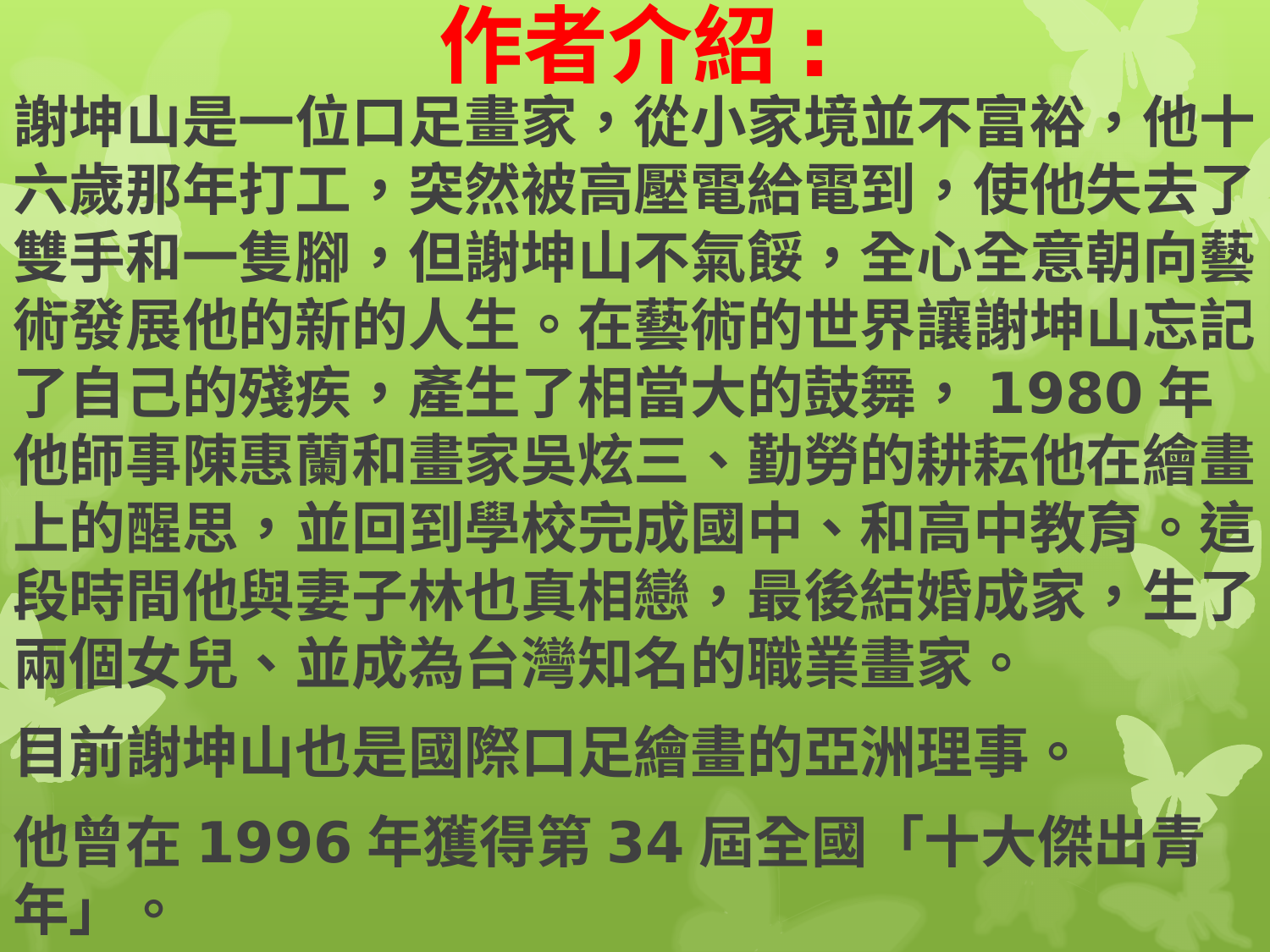

# 作者介紹:
謝坤山是一位口足畫家，從小家境並不富裕，他十六歲那年打工，突然被高壓電給電到，使他失去了雙手和一隻腳，但謝坤山不氣餒，全心全意朝向藝術發展他的新的人生。在藝術的世界讓謝坤山忘記了自己的殘疾，產生了相當大的鼓舞，1980年他師事陳惠蘭和畫家吳炫三、勤勞的耕耘他在繪畫上的醒思，並回到學校完成國中、和高中教育。這段時間他與妻子林也真相戀，最後結婚成家，生了兩個女兒、並成為台灣知名的職業畫家。
目前謝坤山也是國際口足繪畫的亞洲理事。
他曾在1996年獲得第34屆全國「十大傑出青年」。